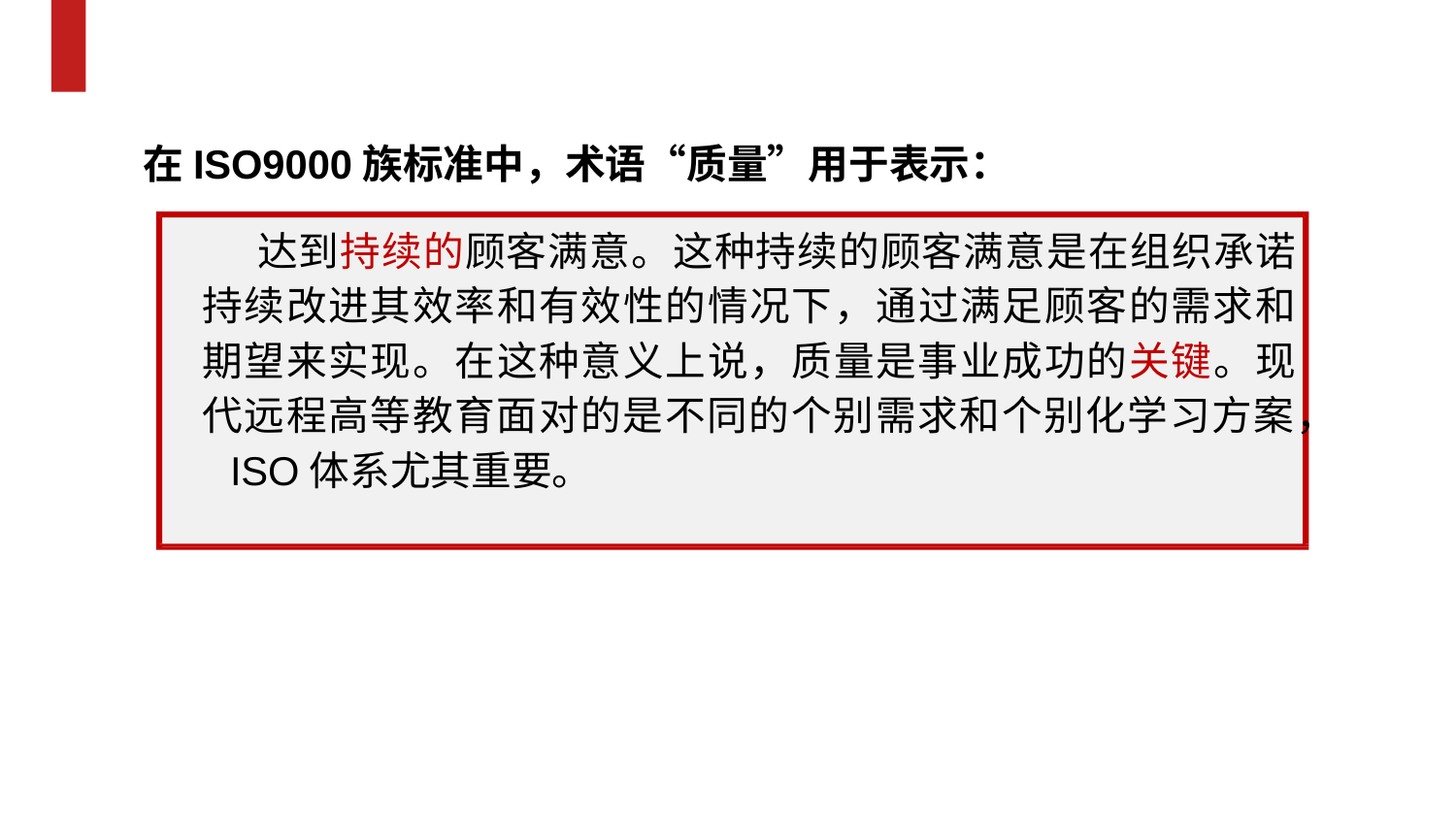

在ISO9000族标准中，术语“质量”用于表示：
达到持续的顾客满意。这种持续的顾客满意是在组织承诺 持续改进其效率和有效性的情况下，通过满足顾客的需求和 期望来实现。在这种意义上说，质量是事业成功的关键。现 代远程高等教育面对的是不同的个别需求和个别化学习方案，  ISO体系尤其重要。